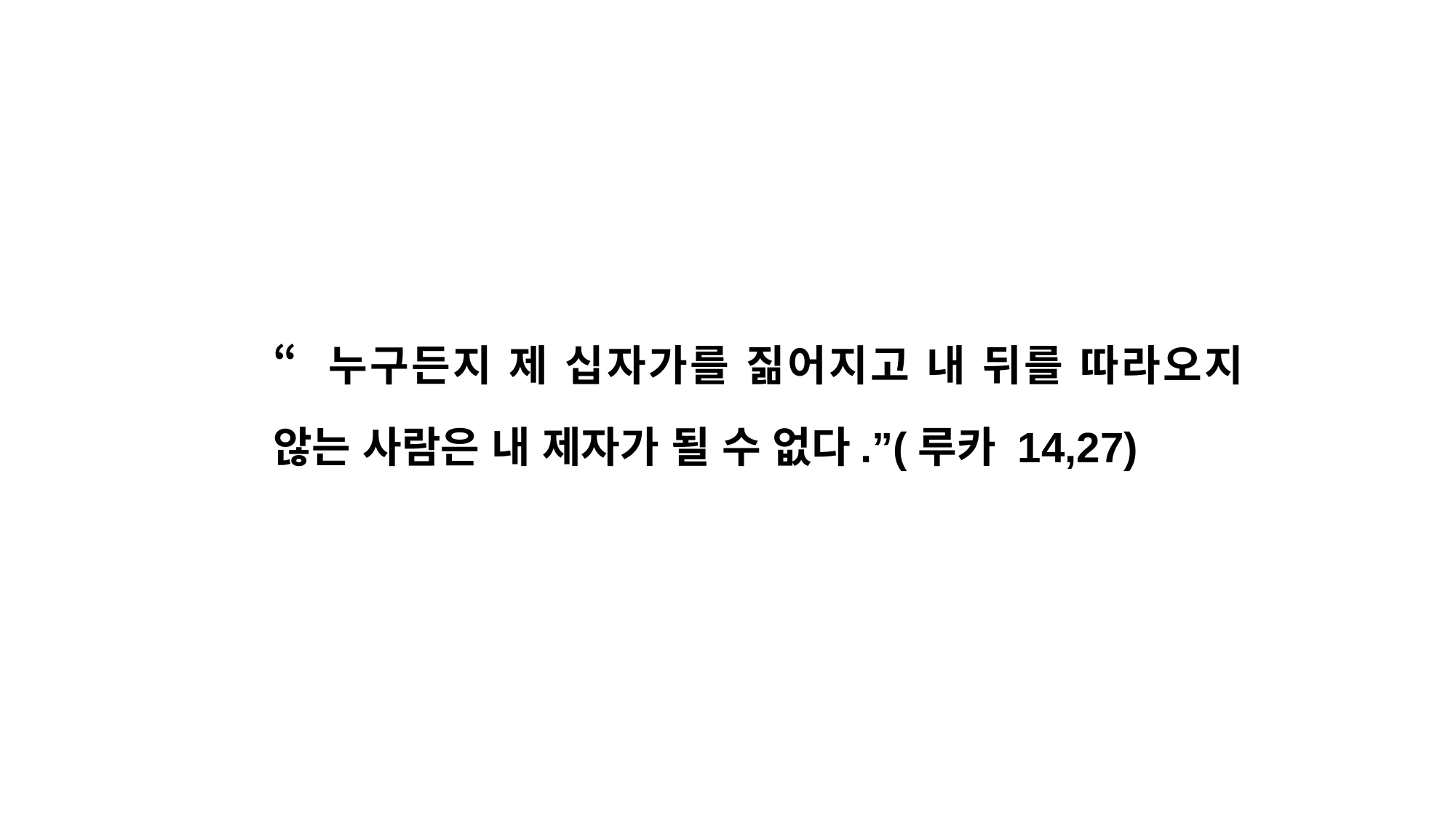

“누구든지 제 십자가를 짊어지고 내 뒤를 따라오지 않는 사람은 내 제자가 될 수 없다.”(루카 14,27)